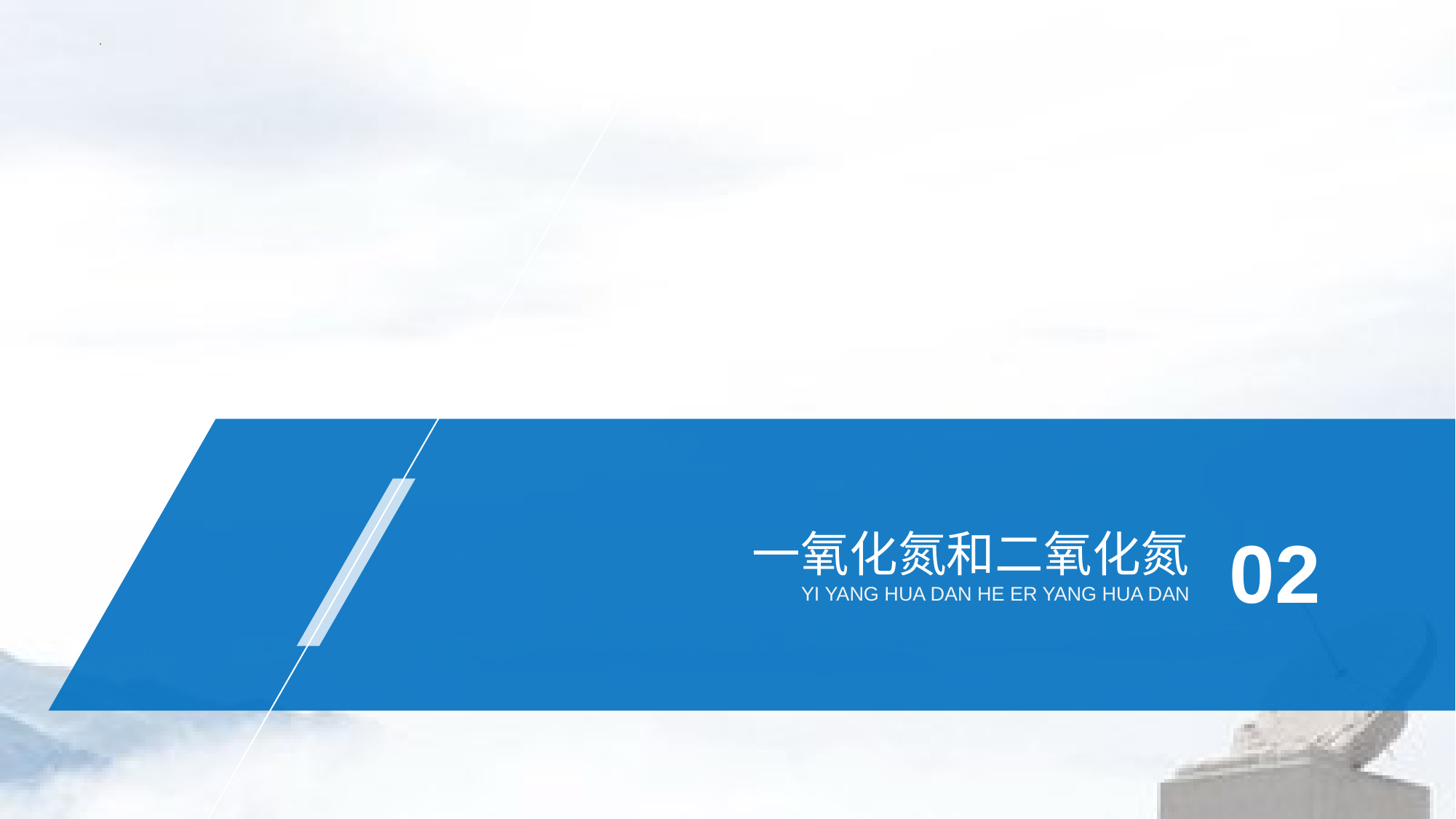

02
一氧化氮和二氧化氮
YI YANG HUA DAN HE ER YANG HUA DAN